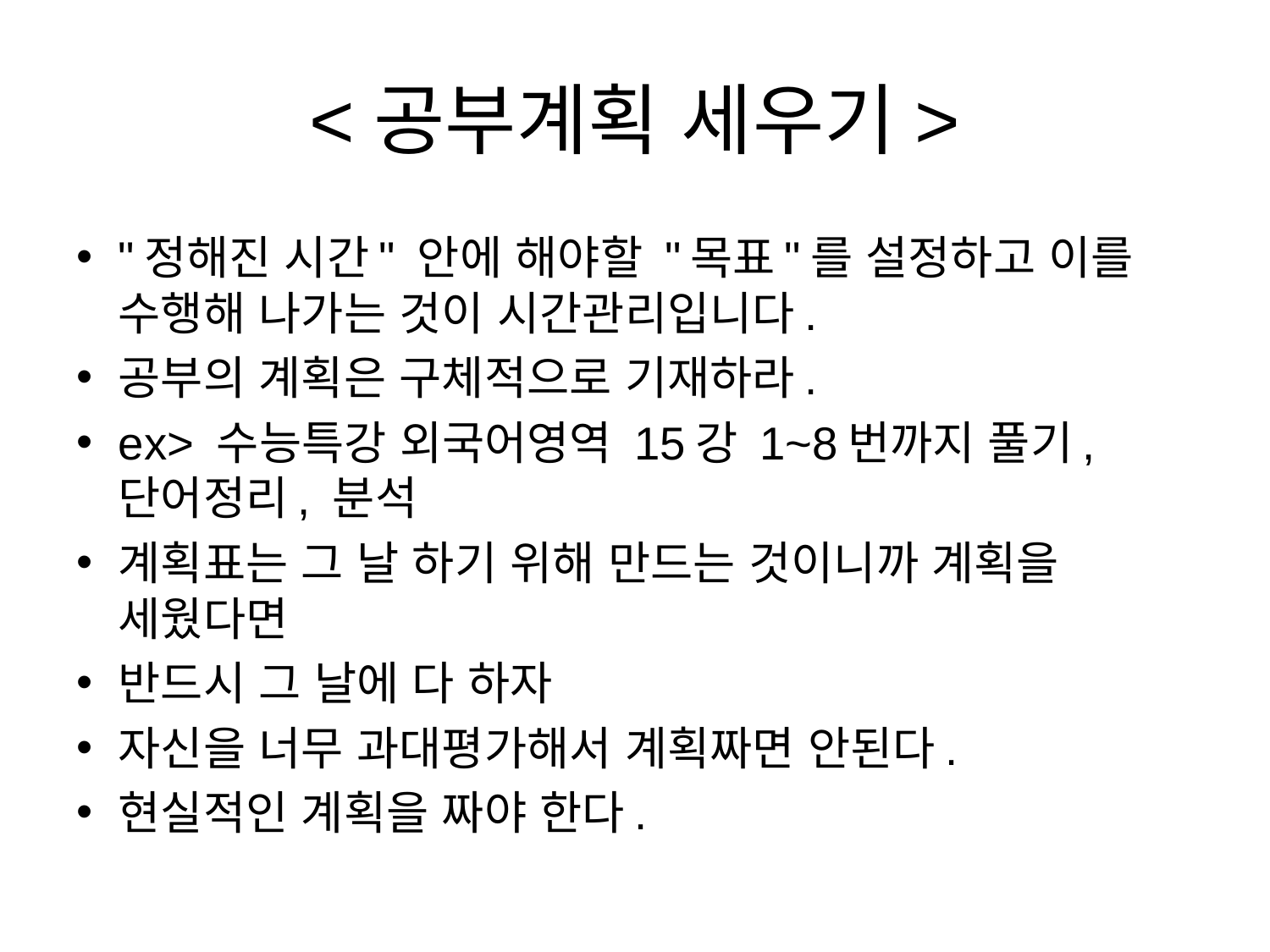

# <공부계획 세우기>
"정해진 시간" 안에 해야할 "목표"를 설정하고 이를 수행해 나가는 것이 시간관리입니다.
공부의 계획은 구체적으로 기재하라.
ex> 수능특강 외국어영역 15강 1~8번까지 풀기, 단어정리, 분석
계획표는 그 날 하기 위해 만드는 것이니까 계획을 세웠다면
반드시 그 날에 다 하자
자신을 너무 과대평가해서 계획짜면 안된다.
현실적인 계획을 짜야 한다.